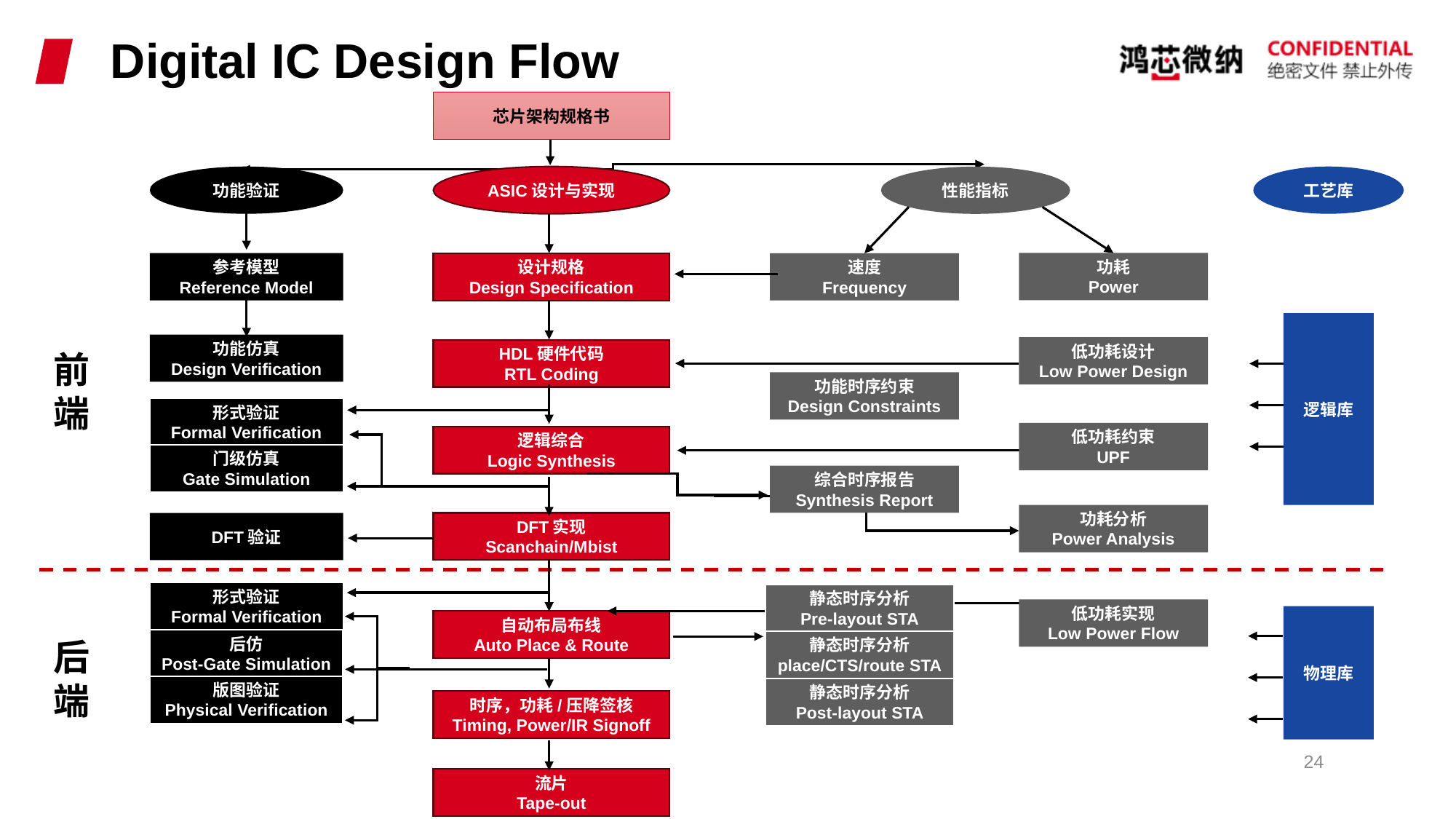

# Digital IC Design Flow
芯片架构规格书
功能验证
ASIC设计与实现
性能指标
前
端
功耗
Power
参考模型
Reference Model
设计规格
Design Specification
速度
Frequency
功能仿真
Design Verification
低功耗设计
Low Power Design
HDL硬件代码
RTL Coding
功能时序约束
Design Constraints
形式验证
Formal Verification
门级仿真
Gate Simulation
低功耗约束
UPF
逻辑综合
Logic Synthesis
综合时序报告
Synthesis Report
功耗分析
Power Analysis
DFT验证
DFT实现
Scanchain/Mbist
后
端
形式验证
Formal Verification
后仿
Post-Gate Simulation
版图验证
Physical Verification
静态时序分析
Pre-layout STA
静态时序分析
place/CTS/route STA
静态时序分析
Post-layout STA
低功耗实现
Low Power Flow
自动布局布线
Auto Place & Route
时序，功耗/压降签核
Timing, Power/IR Signoff
流片
Tape-out
工艺库
逻辑库
物理库
24